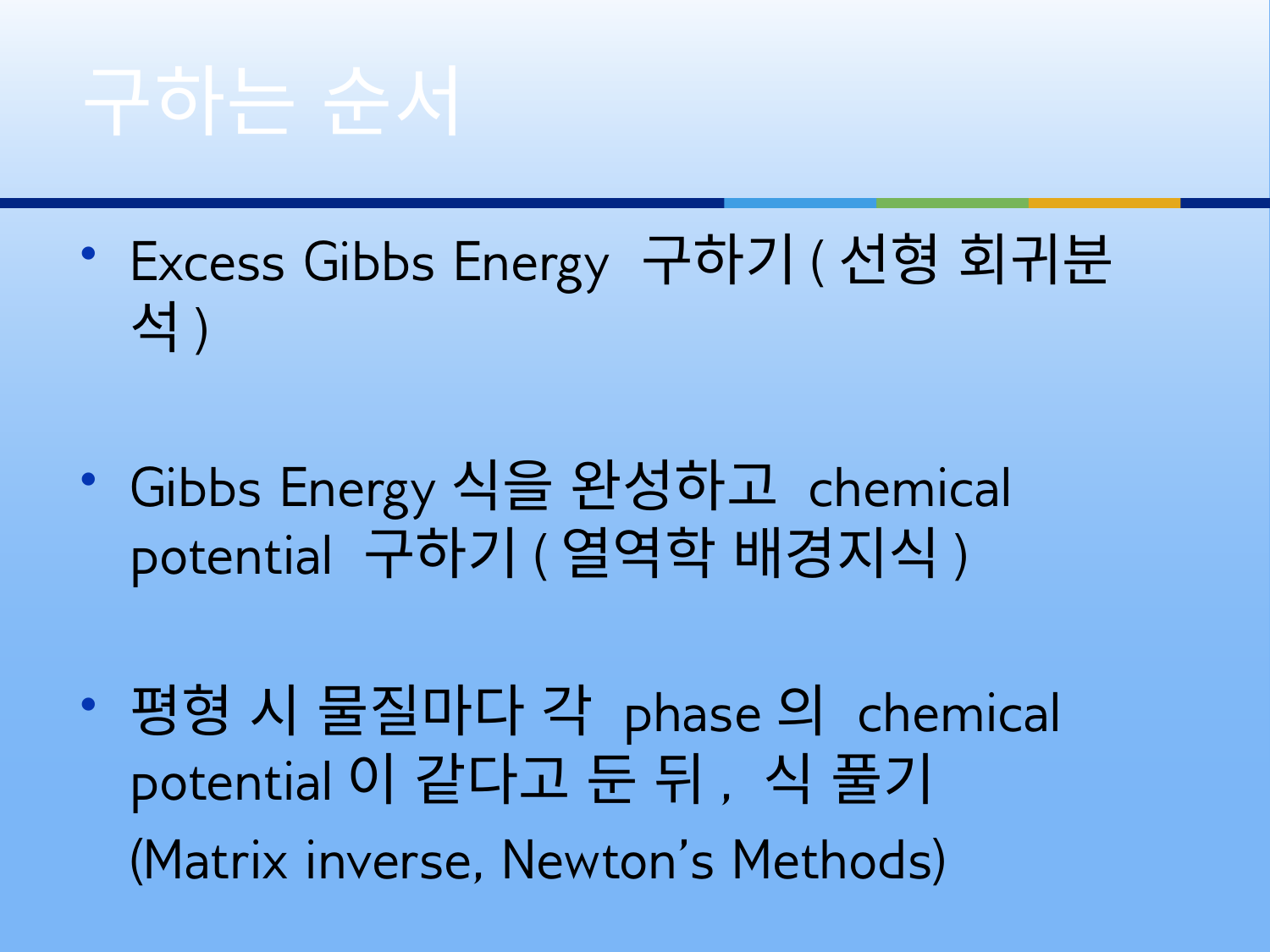

# 구하는 순서
Excess Gibbs Energy 구하기(선형 회귀분석)

Gibbs Energy식을 완성하고 chemical potential 구하기(열역학 배경지식)

평형 시 물질마다 각 phase의 chemical potential이 같다고 둔 뒤, 식 풀기
	(Matrix inverse, Newton’s Methods)